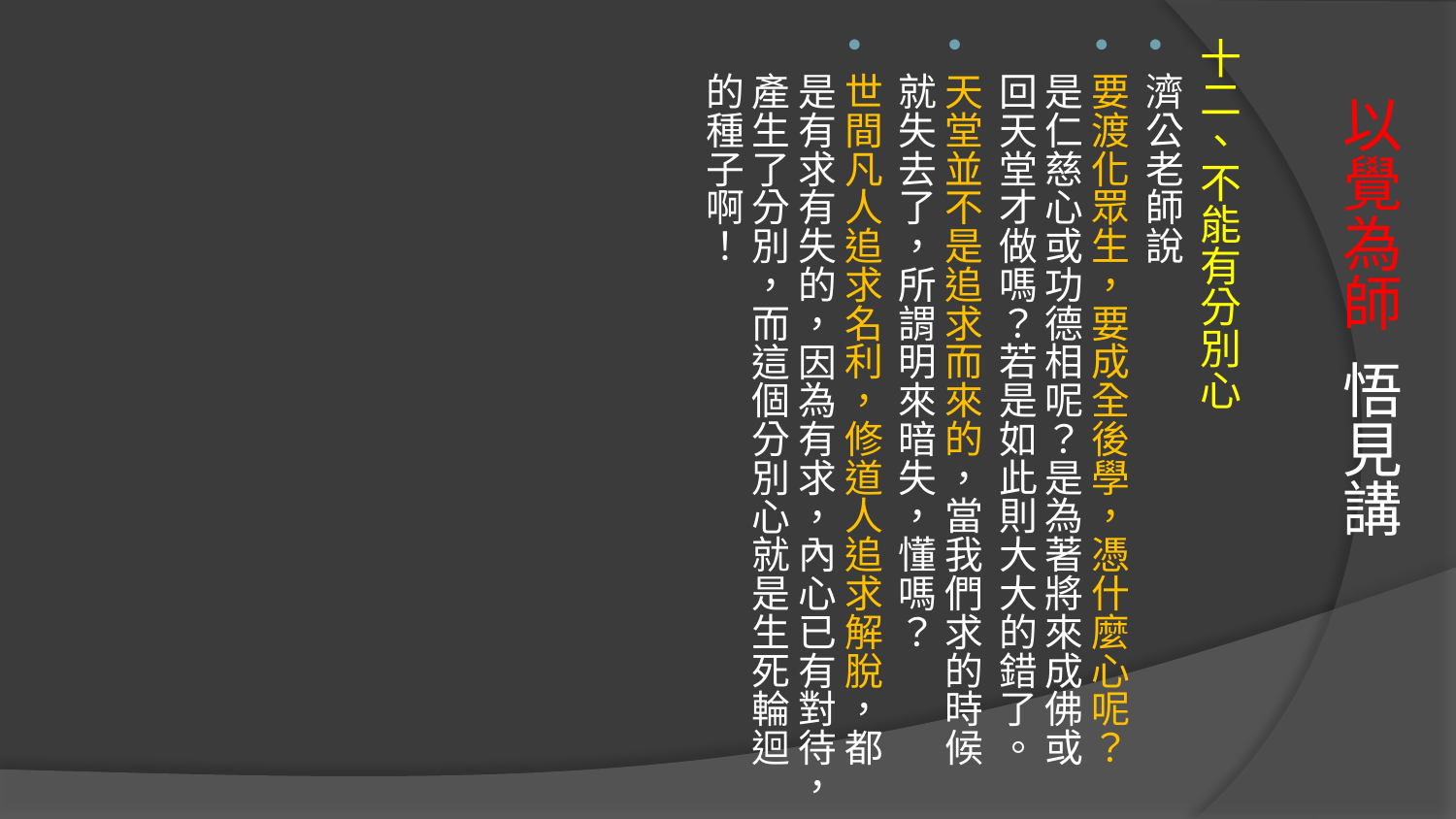

十二、不能有分別心
濟公老師說
要渡化眾生，要成全後學，憑什麼心呢？是仁慈心或功德相呢？是為著將來成佛或回天堂才做嗎？若是如此則大大的錯了。
天堂並不是追求而來的，當我們求的時候就失去了，所謂明來暗失，懂嗎？
世間凡人追求名利，修道人追求解脫，都是有求有失的，因為有求，內心已有對待，產生了分別，而這個分別心就是生死輪迴的種子啊！

# 以覺為師  悟見講